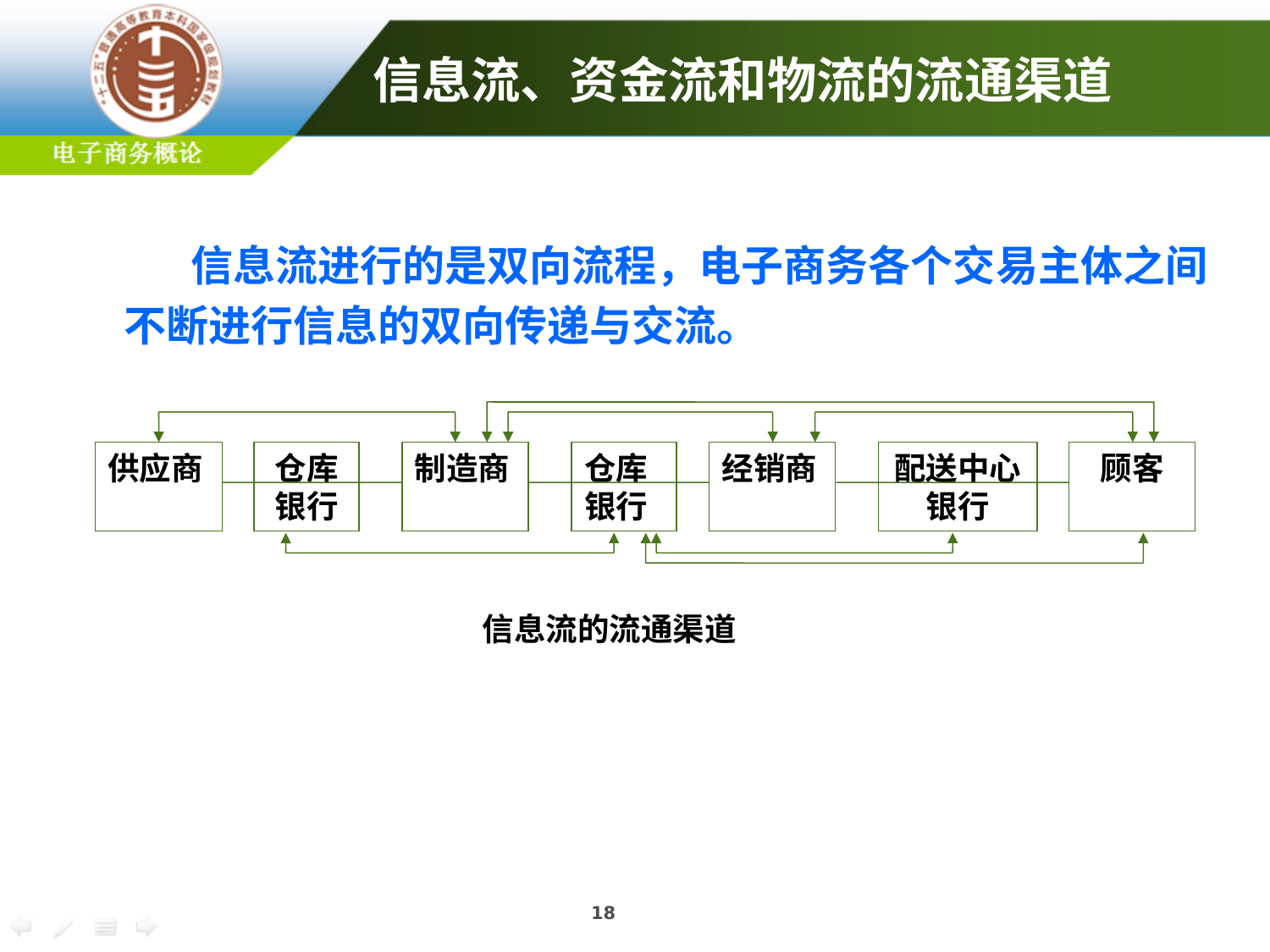

信息流、资金流和物流的流通渠道
           信息流进行的是双向流程，电子商务各个交易主体之间不断进行信息的双向传递与交流。

供应商

仓库
银行
制造商

仓库
银行
经销商

配送中心
银行
顾客

信息流的流通渠道

18